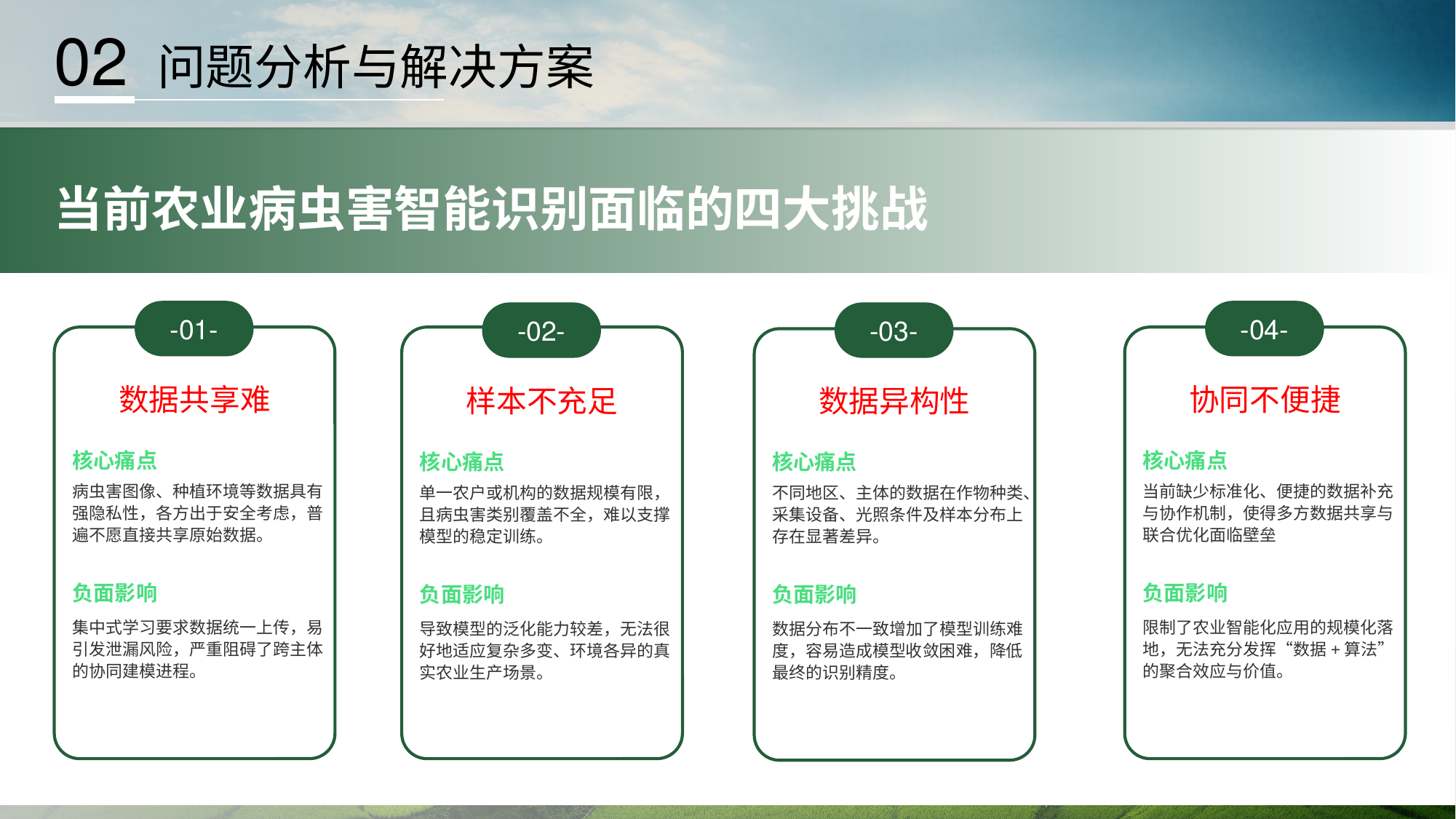

02
问题分析与解决方案

当前农业病虫害智能识别面临的四大挑战
-01-
-04-
-02-
-03-

数据共享难
协同不便捷
样本不充足
数据异构性
核心痛点
核心痛点
核心痛点
核心痛点
病虫害图像、种植环境等数据具有强隐私性，各方出于安全考虑，普遍不愿直接共享原始数据。
当前缺少标准化、便捷的数据补充与协作机制，使得多方数据共享与联合优化面临壁垒
单一农户或机构的数据规模有限，且病虫害类别覆盖不全，难以支撑模型的稳定训练。
不同地区、主体的数据在作物种类、采集设备、光照条件及样本分布上存在显著差异。
负面影响
负面影响
负面影响
负面影响
集中式学习要求数据统一上传，易引发泄漏风险，严重阻碍了跨主体的协同建模进程。
限制了农业智能化应用的规模化落地，无法充分发挥“数据+算法”的聚合效应与价值。
导致模型的泛化能力较差，无法很好地适应复杂多变、环境各异的真实农业生产场景。
数据分布不一致增加了模型训练难度，容易造成模型收敛困难，降低最终的识别精度。